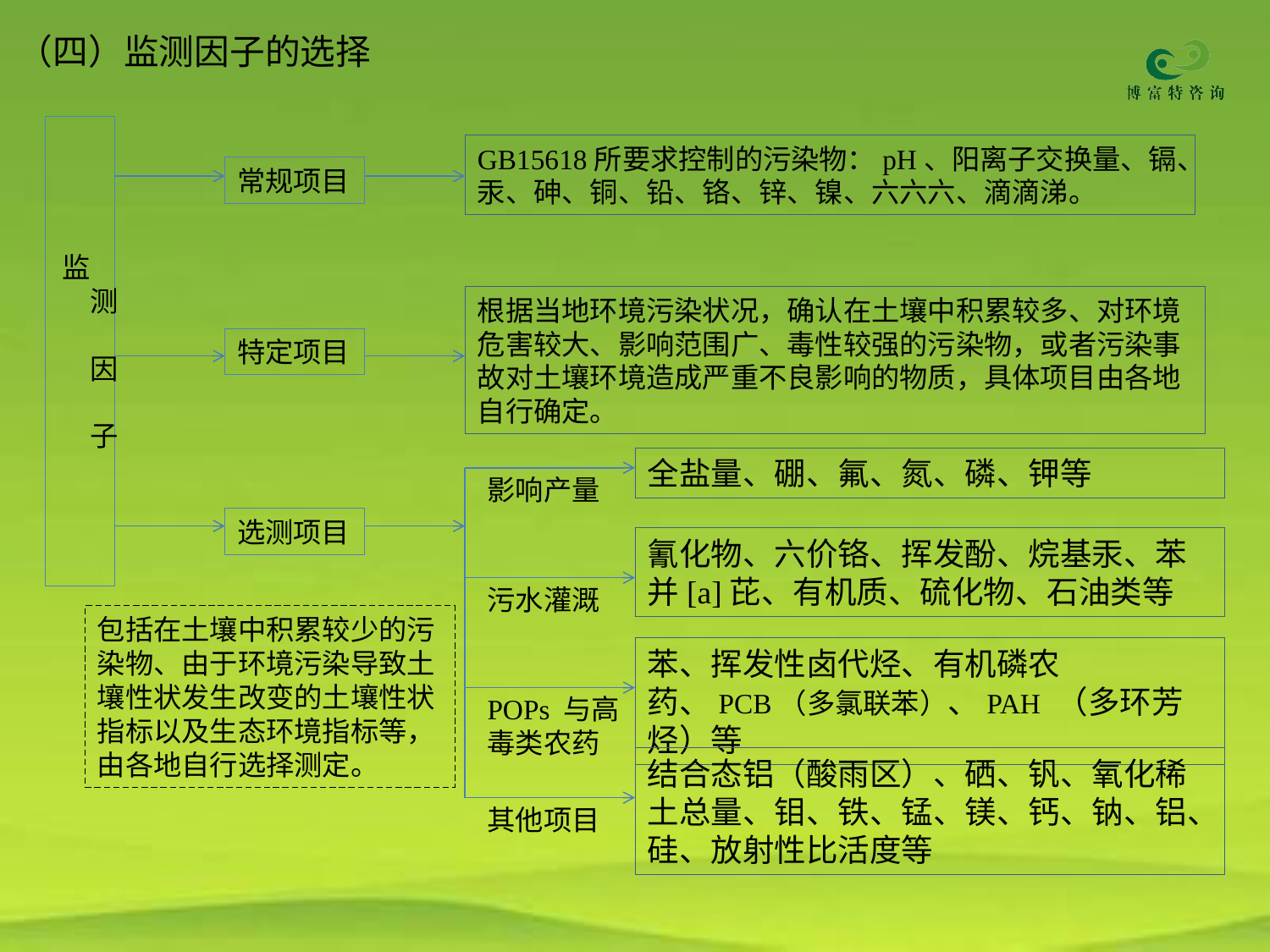

# （四）监测因子的选择
监  测  因  子
GB15618所要求控制的污染物：pH、阳离子交换量、镉、汞、砷、铜、铅、铬、锌、镍、六六六、滴滴涕。
常规项目
根据当地环境污染状况，确认在土壤中积累较多、对环境危害较大、影响范围广、毒性较强的污染物，或者污染事故对土壤环境造成严重不良影响的物质，具体项目由各地自行确定。
特定项目
全盐量、硼、氟、氮、磷、钾等
氰化物、六价铬、挥发酚、烷基汞、苯并[a]芘、有机质、硫化物、石油类等
苯、挥发性卤代烃、有机磷农药、PCB（多氯联苯）、PAH （多环芳烃）等
结合态铝（酸雨区）、硒、钒、氧化稀土总量、钼、铁、锰、镁、钙、钠、铝、硅、放射性比活度等
影响产量
选测项目
污水灌溉
包括在土壤中积累较少的污染物、由于环境污染导致土壤性状发生改变的土壤性状指标以及生态环境指标等，由各地自行选择测定。
POPs 与高毒类农药
其他项目